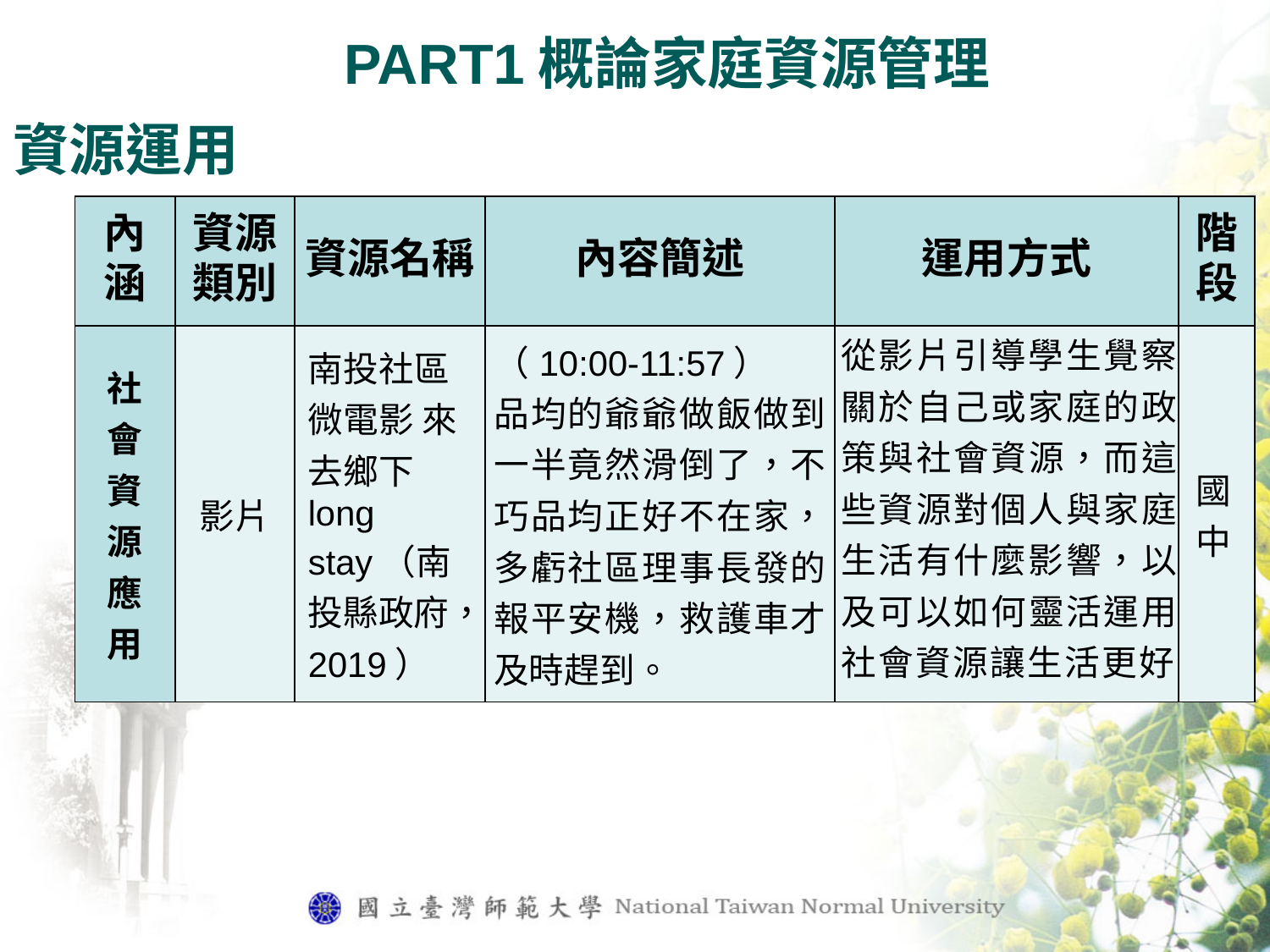

PART1概論家庭資源管理
資源運用
| 內涵 | 資源類別 | 資源名稱 | 內容簡述 | 運用方式 | 階段 |
| --- | --- | --- | --- | --- | --- |
| 社 會 資 源 應 用 | 影片 | 南投社區微電影 來去鄉下long stay（南投縣政府，2019） | （10:00-11:57） 品均的爺爺做飯做到一半竟然滑倒了，不巧品均正好不在家，多虧社區理事長發的報平安機，救護車才及時趕到。 | 從影片引導學生覺察關於自己或家庭的政策與社會資源，而這些資源對個人與家庭生活有什麼影響，以及可以如何靈活運用社會資源讓生活更好。 | 國中 |